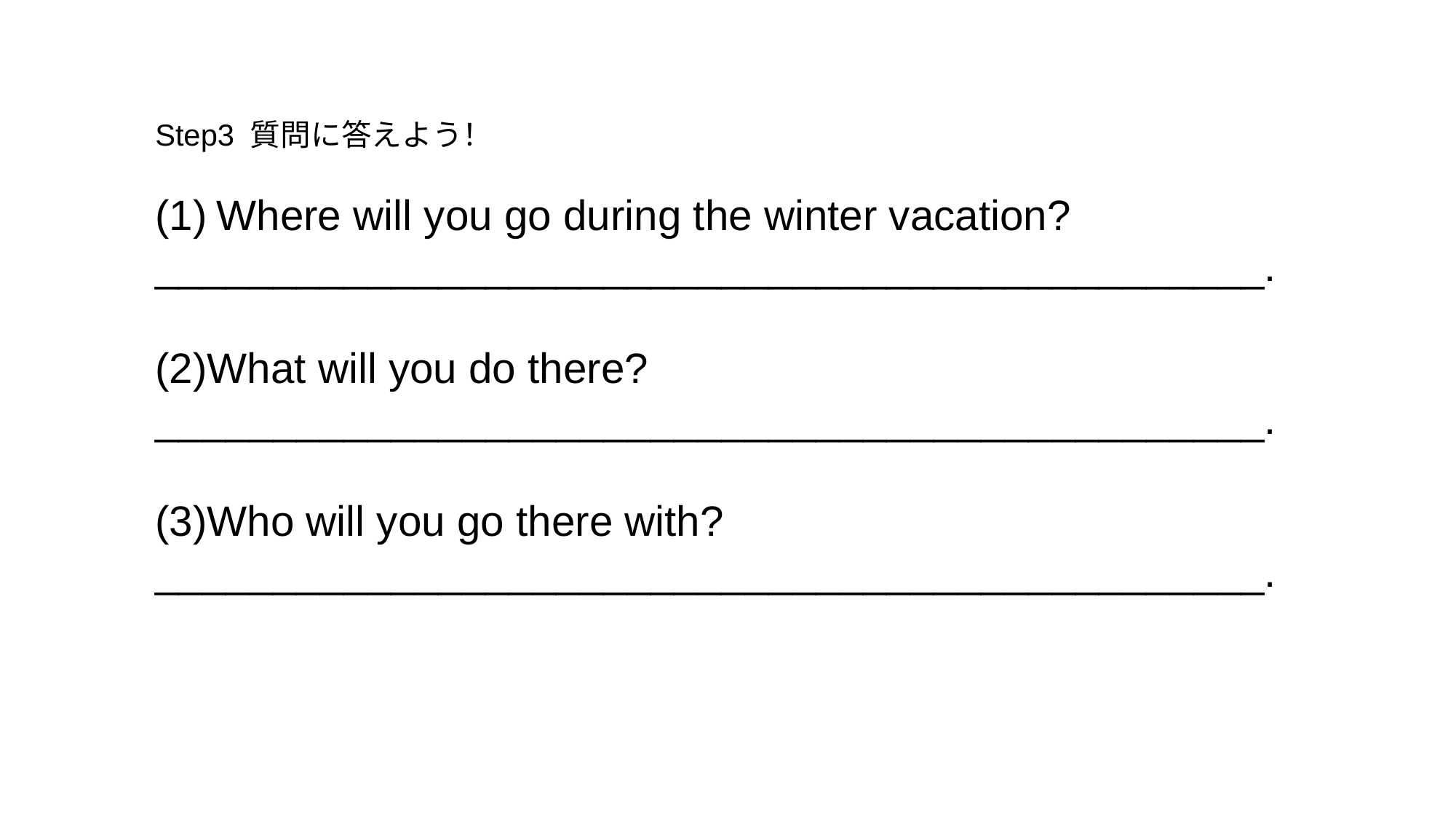

Step3 質問に答えよう！

Where will you go during the winter vacation?
_______________________________________________.

(2)What will you do there?
_______________________________________________.

(3)Who will you go there with?
_______________________________________________.